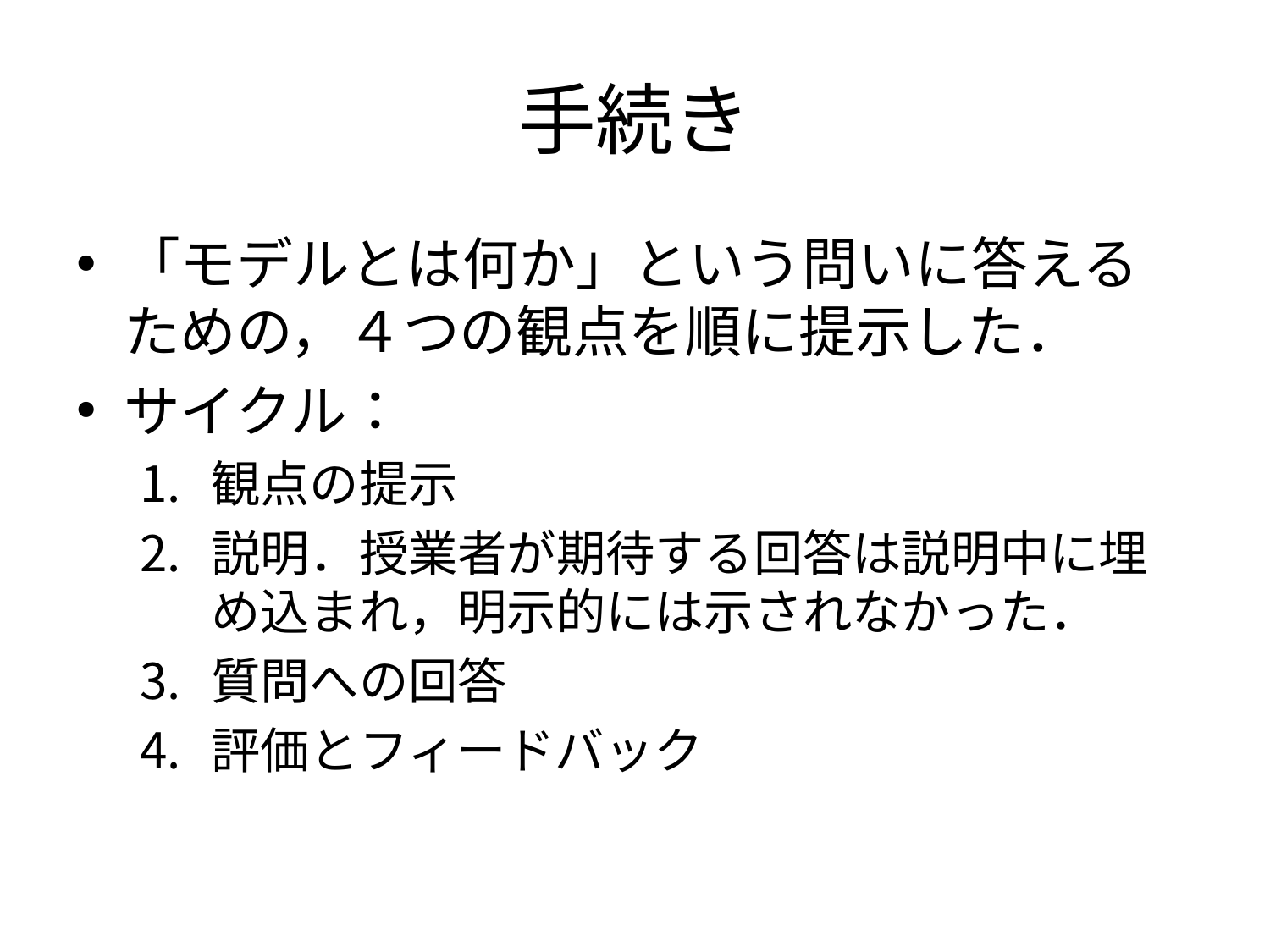

# 手続き
「モデルとは何か」という問いに答えるための，４つの観点を順に提示した．
サイクル：
観点の提示
説明．授業者が期待する回答は説明中に埋め込まれ，明示的には示されなかった．
質問への回答
評価とフィードバック